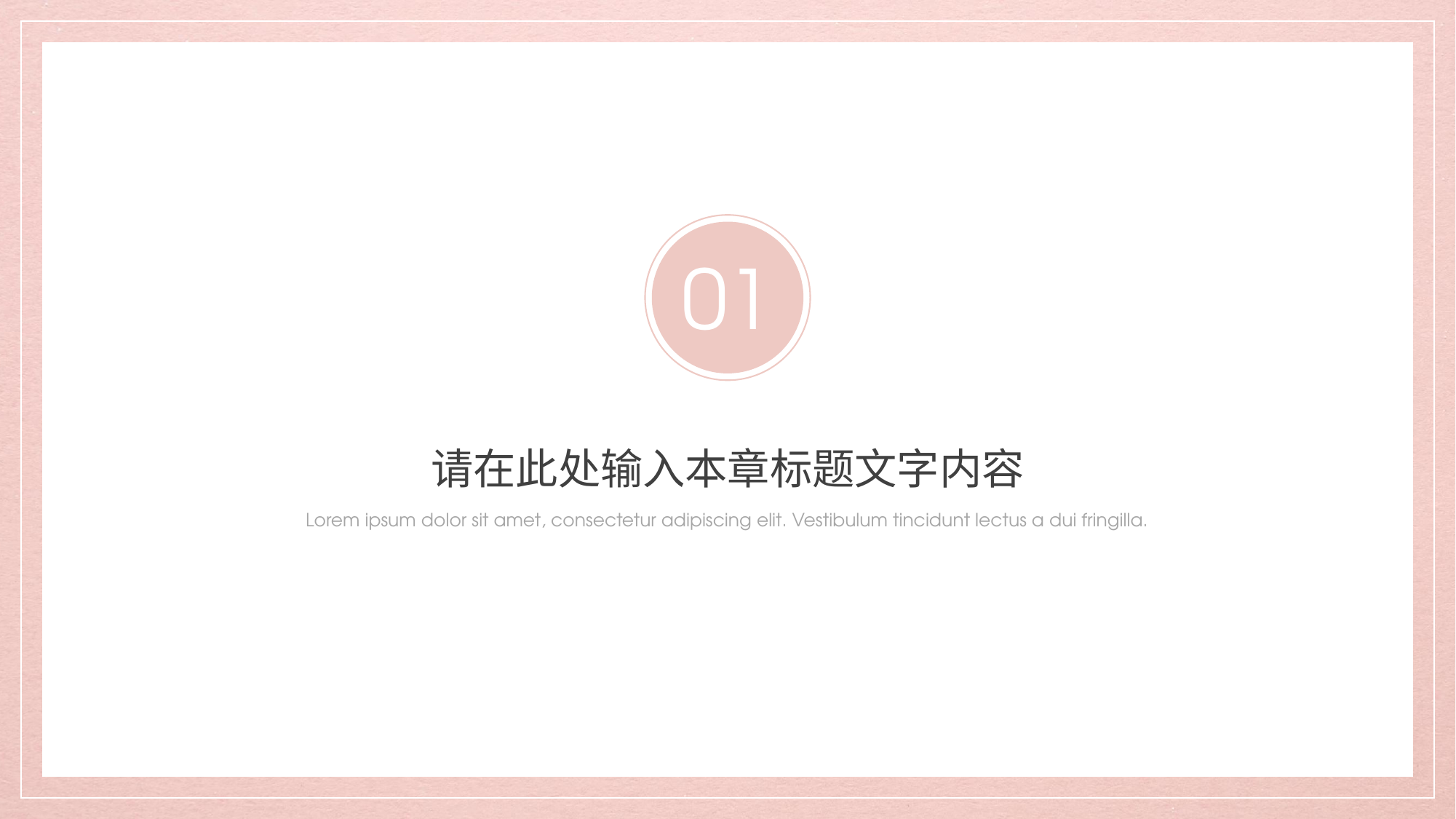

01
请在此处输入本章标题文字内容
Lorem ipsum dolor sit amet, consectetur adipiscing elit. Vestibulum tincidunt lectus a dui fringilla.